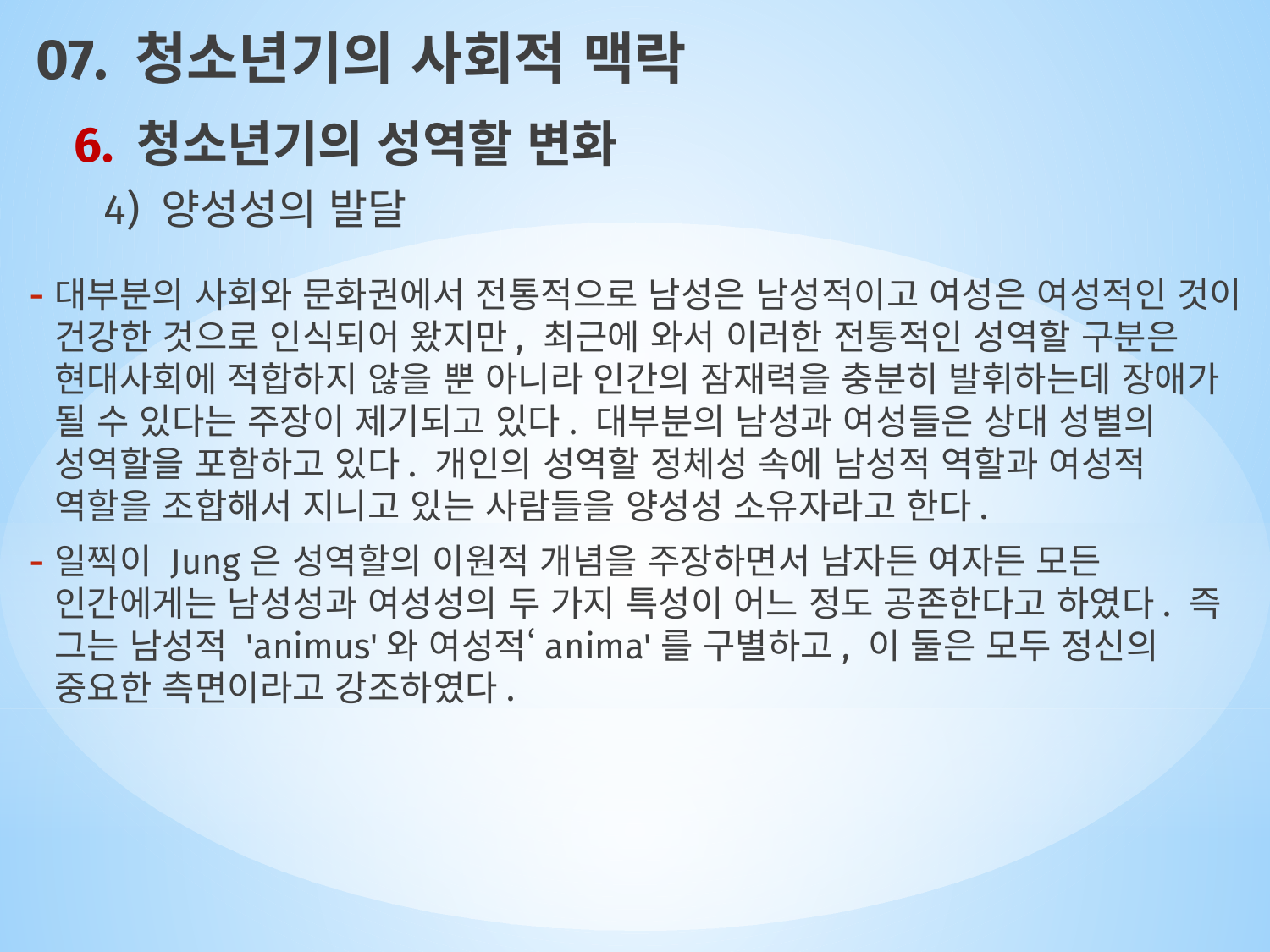

07. 청소년기의 사회적 맥락
6. 청소년기의 성역할 변화
4) 양성성의 발달
대부분의 사회와 문화권에서 전통적으로 남성은 남성적이고 여성은 여성적인 것이 건강한 것으로 인식되어 왔지만, 최근에 와서 이러한 전통적인 성역할 구분은 현대사회에 적합하지 않을 뿐 아니라 인간의 잠재력을 충분히 발휘하는데 장애가 될 수 있다는 주장이 제기되고 있다. 대부분의 남성과 여성들은 상대 성별의 성역할을 포함하고 있다. 개인의 성역할 정체성 속에 남성적 역할과 여성적 역할을 조합해서 지니고 있는 사람들을 양성성 소유자라고 한다.
일찍이 Jung은 성역할의 이원적 개념을 주장하면서 남자든 여자든 모든 인간에게는 남성성과 여성성의 두 가지 특성이 어느 정도 공존한다고 하였다. 즉 그는 남성적 'animus'와 여성적‘anima'를 구별하고, 이 둘은 모두 정신의 중요한 측면이라고 강조하였다.